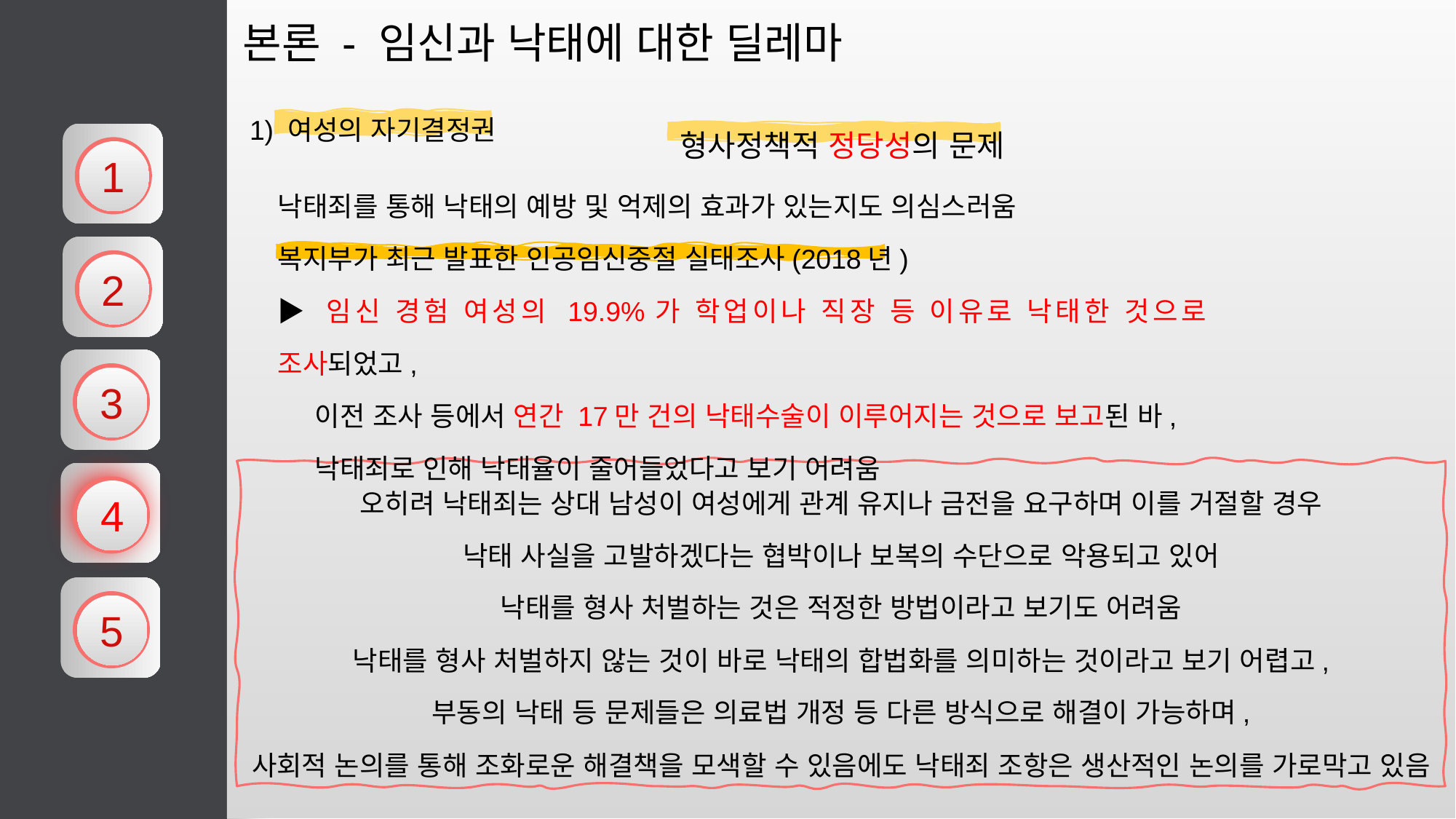

본론 - 임신과 낙태에 대한 딜레마
형사정책적 정당성의 문제

1) 여성의 자기결정권

1

2

3

4

5
낙태죄를 통해 낙태의 예방 및 억제의 효과가 있는지도 의심스러움
복지부가 최근 발표한 인공임신중절 실태조사(2018년)
▶ 임신 경험 여성의 19.9%가 학업이나 직장 등 이유로 낙태한 것으로 조사되었고,
    이전 조사 등에서 연간 17만 건의 낙태수술이 이루어지는 것으로 보고된 바,
    낙태죄로 인해 낙태율이 줄어들었다고 보기 어려움

오히려 낙태죄는 상대 남성이 여성에게 관계 유지나 금전을 요구하며 이를 거절할 경우
낙태 사실을 고발하겠다는 협박이나 보복의 수단으로 악용되고 있어
낙태를 형사 처벌하는 것은 적정한 방법이라고 보기도 어려움
낙태를 형사 처벌하지 않는 것이 바로 낙태의 합법화를 의미하는 것이라고 보기 어렵고,
부동의 낙태 등 문제들은 의료법 개정 등 다른 방식으로 해결이 가능하며,
사회적 논의를 통해 조화로운 해결책을 모색할 수 있음에도 낙태죄 조항은 생산적인 논의를 가로막고 있음